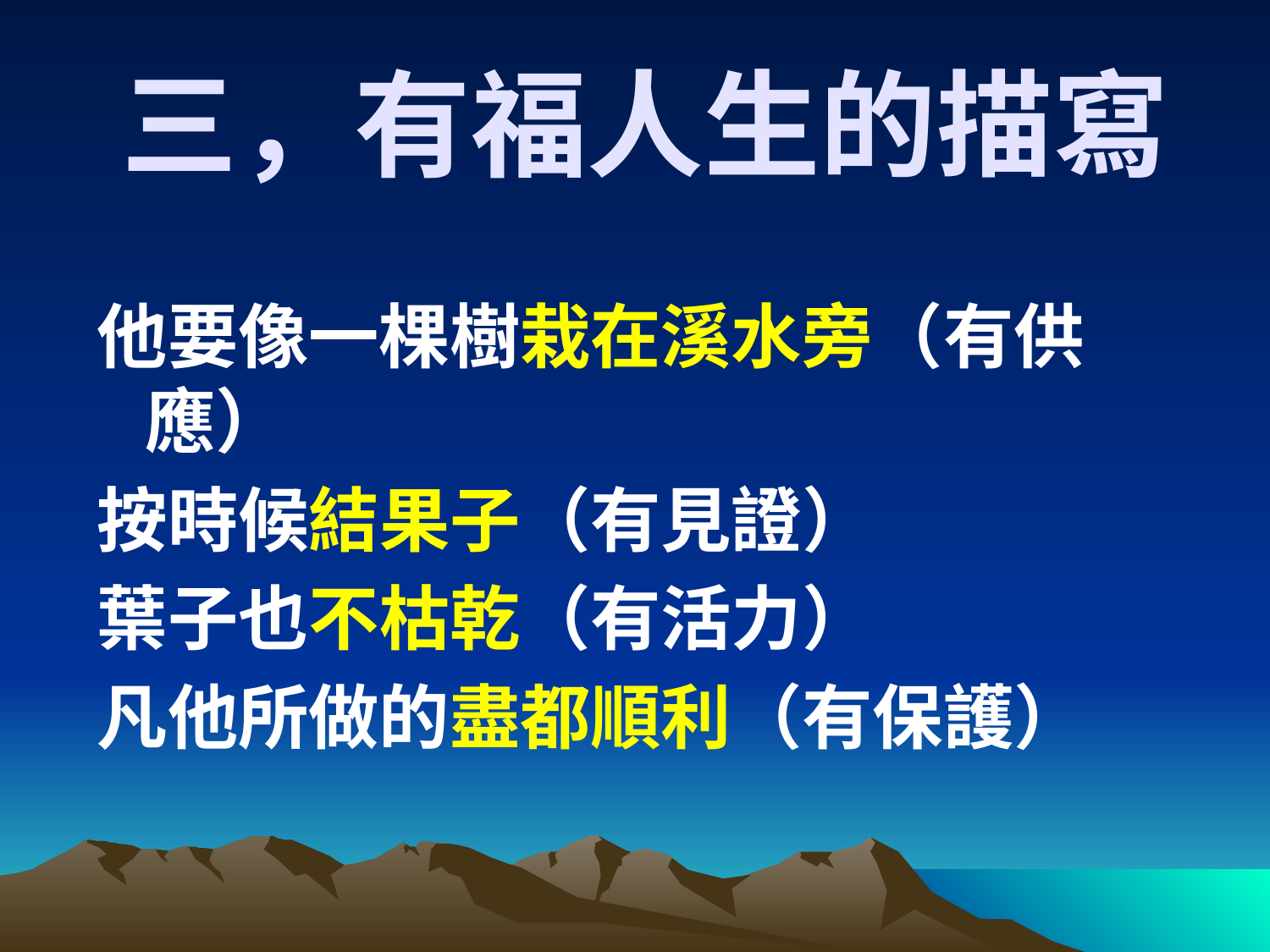

# 三，有福人生的描寫
他要像一棵樹栽在溪水旁（有供應）
按時候結果子（有見證）
葉子也不枯乾（有活力）
凡他所做的盡都順利（有保護）